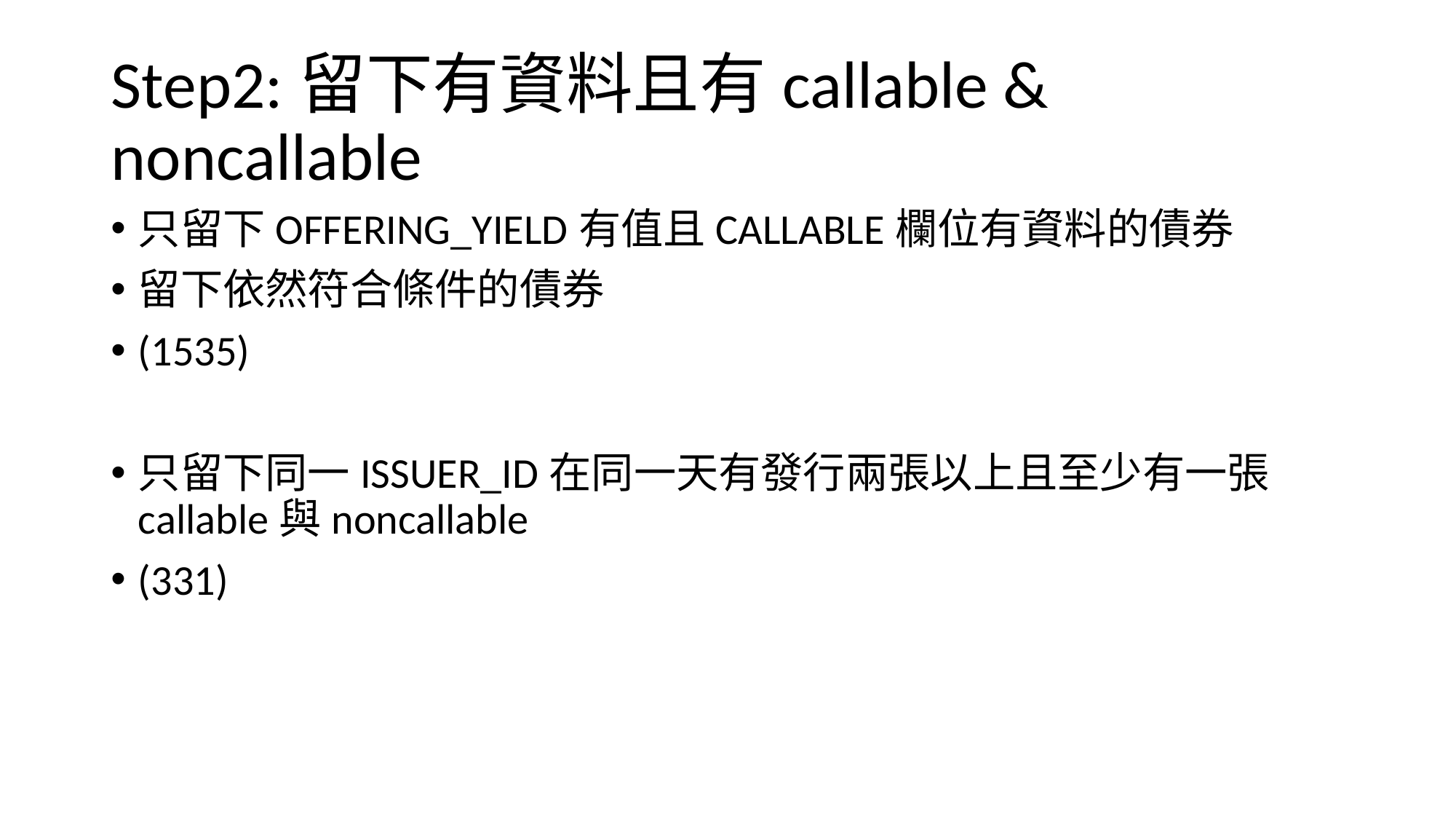

# Step2:留下有資料且有callable & noncallable
只留下OFFERING_YIELD有值且CALLABLE欄位有資料的債券
留下依然符合條件的債券
(1535)

只留下同一ISSUER_ID在同一天有發行兩張以上且至少有一張callable與noncallable
(331)